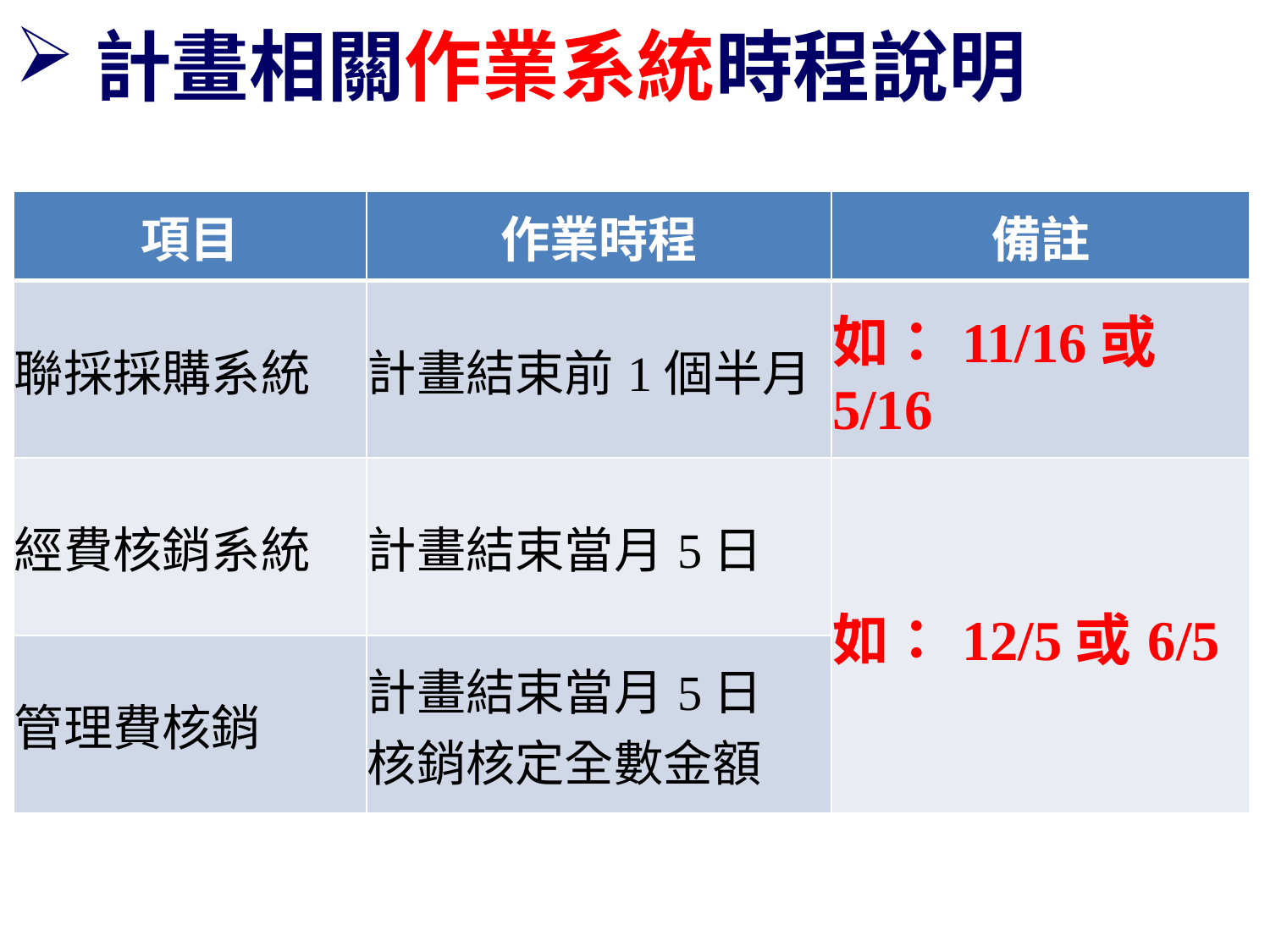

# 計畫相關作業系統時程說明
| 項目 | 作業時程 | 備註 |
| --- | --- | --- |
| 聯採採購系統 | 計畫結束前1個半月 | 如：11/16或5/16 |
| 經費核銷系統 | 計畫結束當月5日 | 如：12/5或6/5 |
| 管理費核銷 | 計畫結束當月5日 核銷核定全數金額 |  |